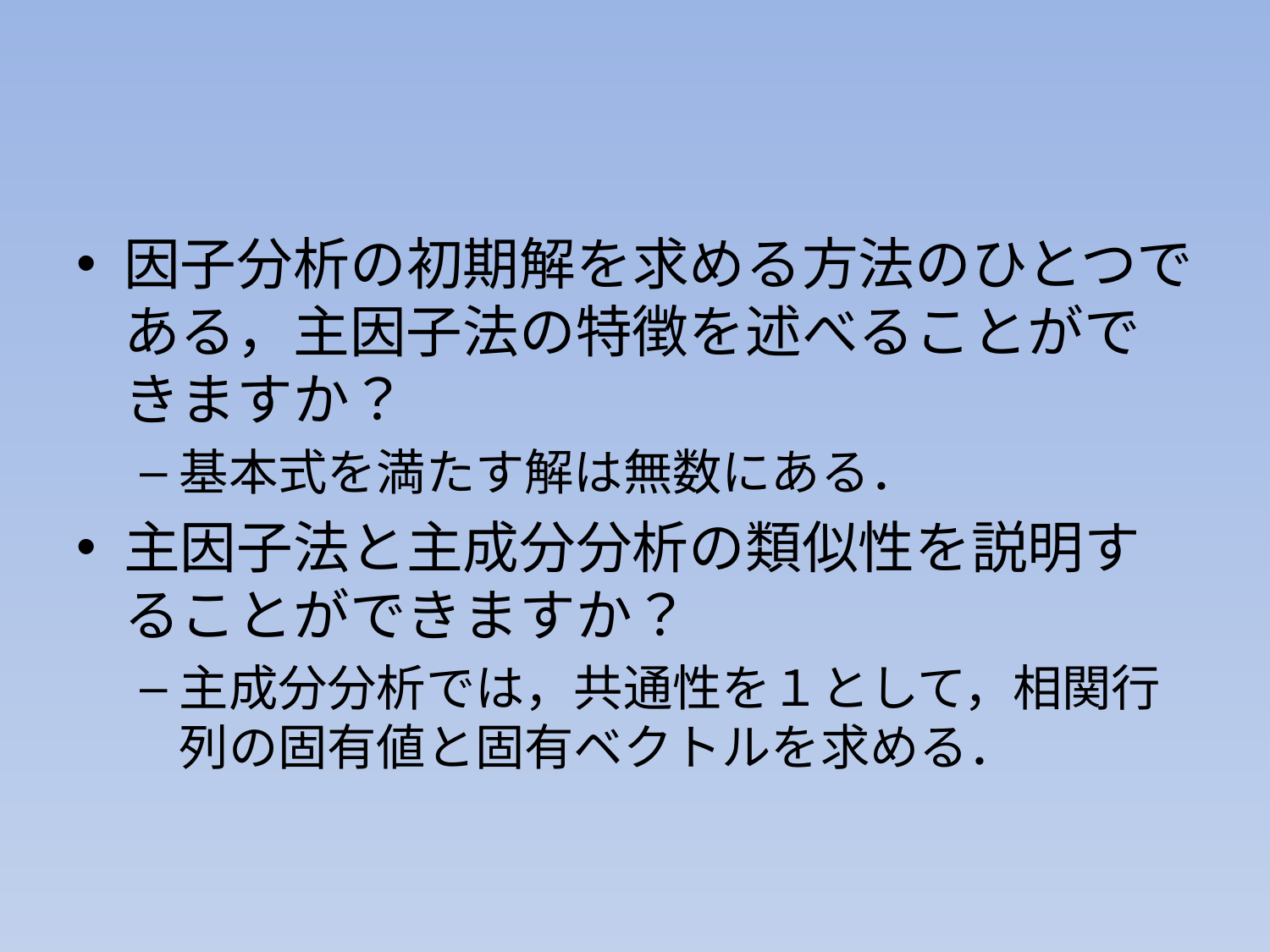

#
因子分析の初期解を求める方法のひとつである，主因子法の特徴を述べることができますか？
基本式を満たす解は無数にある．
主因子法と主成分分析の類似性を説明することができますか？
主成分分析では，共通性を１として，相関行列の固有値と固有ベクトルを求める．